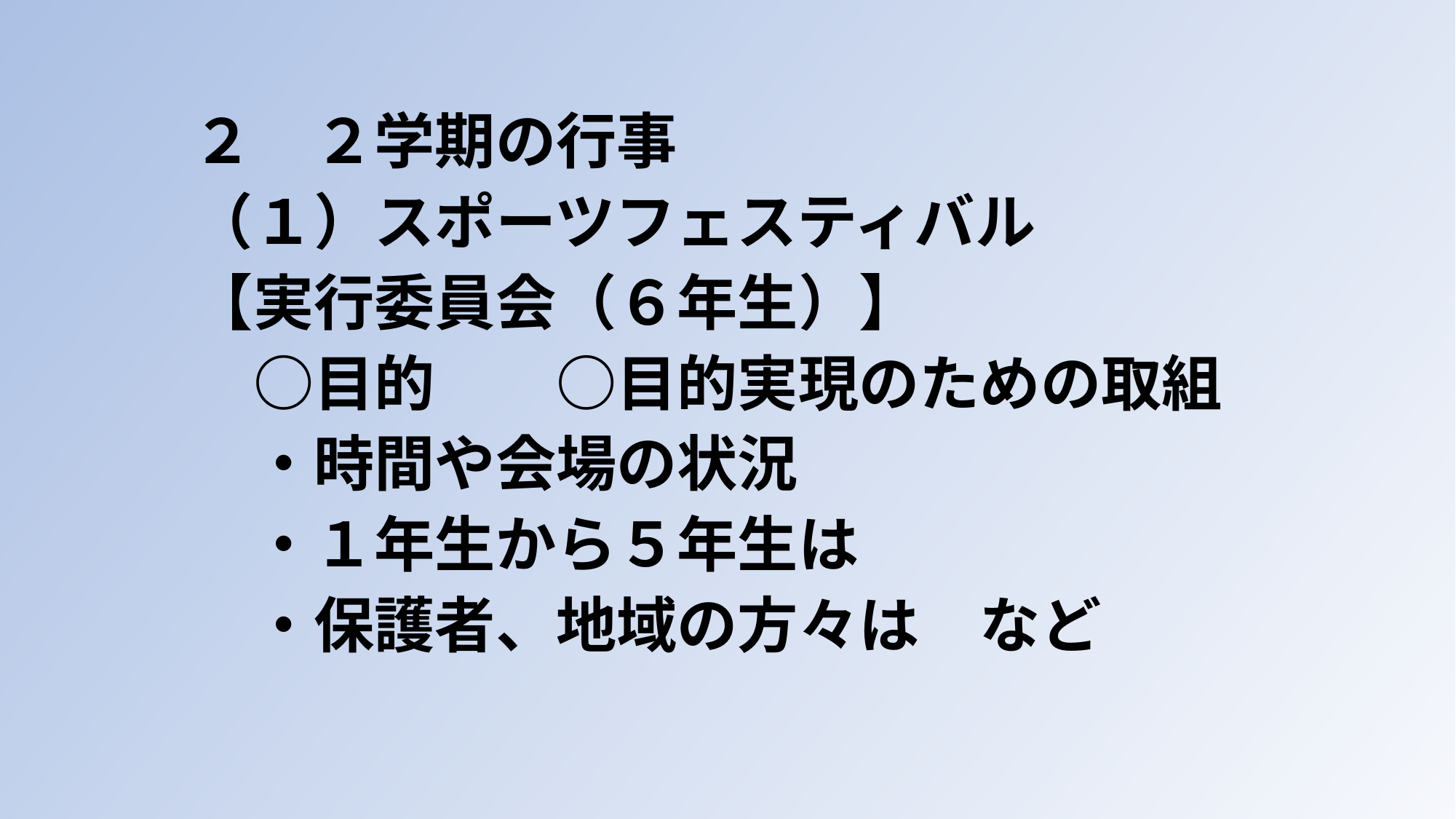

２　２学期の行事
（１）スポーツフェスティバル
【実行委員会（６年生）】
　○目的　　○目的実現のための取組
　・時間や会場の状況
　・１年生から５年生は
　・保護者、地域の方々は　など